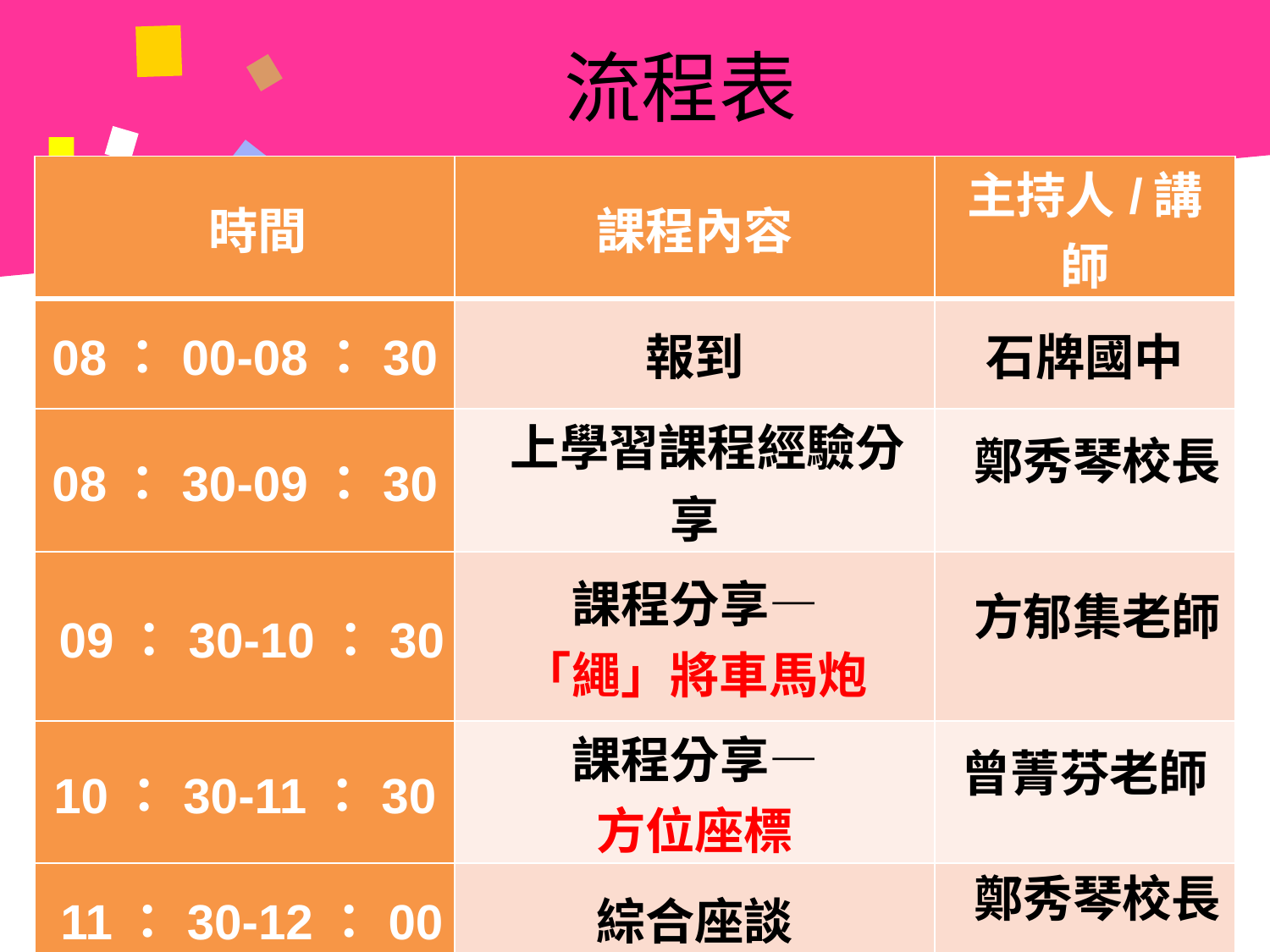

# 流程表
| 時間 | 課程內容 | 主持人/講師 |
| --- | --- | --- |
| 08：00-08：30 | 報到 | 石牌國中 |
| 08：30-09：30 | 上學習課程經驗分享 | 鄭秀琴校長 |
| 09：30-10：30 | 課程分享— 「繩」將車馬炮 | 方郁集老師 |
| 10：30-11：30 | 課程分享— 方位座標 | 曾菁芬老師 |
| 11：30-12：00 | 綜合座談 | 鄭秀琴校長 |